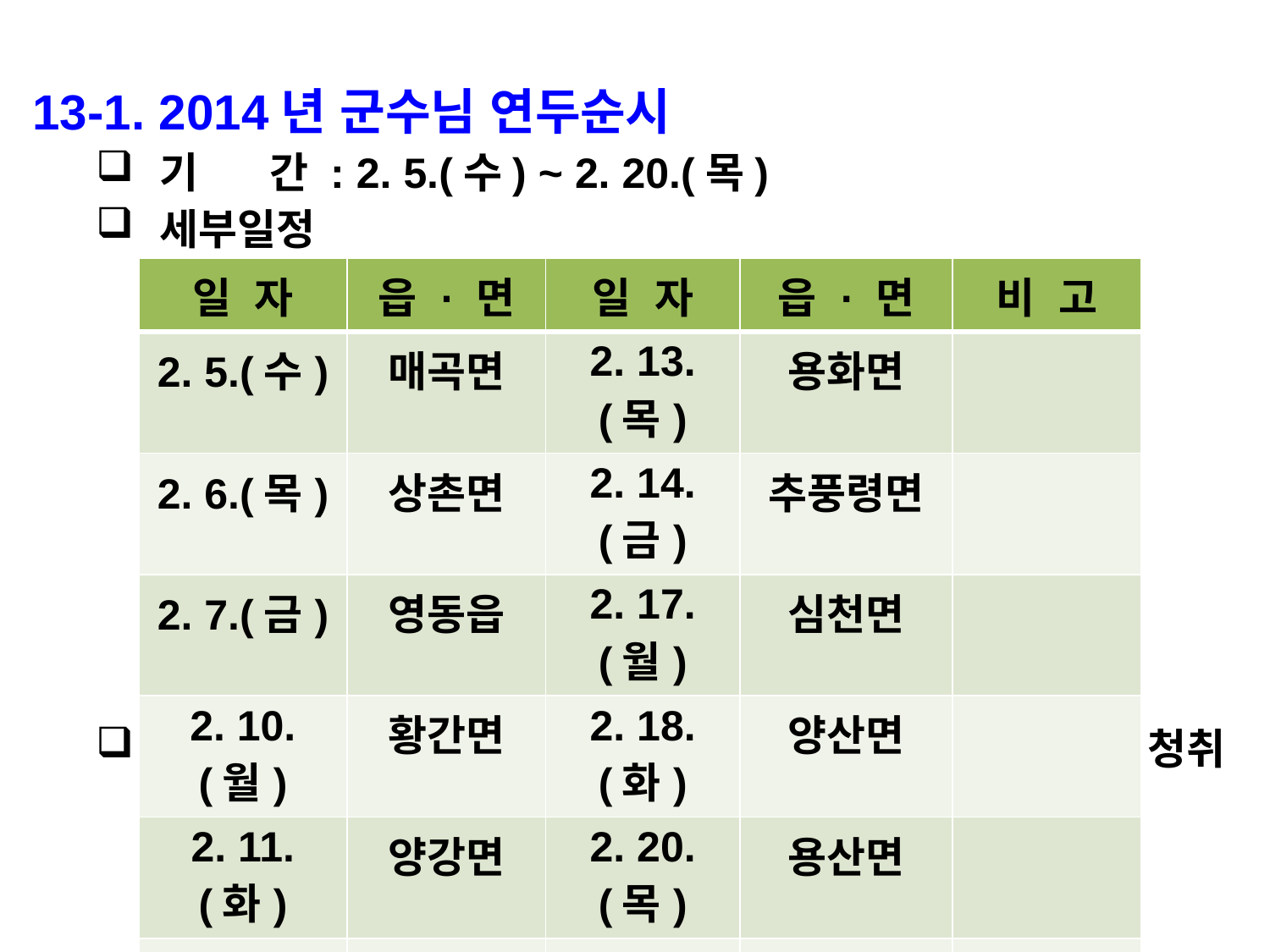

13-1. 2014년 군수님 연두순시
기      간 : 2. 5.(수) ~ 2. 20.(목)
세부일정

내      용 : 읍·면직원 격려, 주민과의 대화, 현안사항 청취
                   현장 방문(경로당, 마을회관, 보건지소 등)
| 일 자 | 읍 · 면 | 일 자 | 읍 · 면 | 비 고 |
| --- | --- | --- | --- | --- |
| 2. 5.(수) | 매곡면 | 2. 13.(목) | 용화면 |  |
| 2. 6.(목) | 상촌면 | 2. 14.(금) | 추풍령면 |  |
| 2. 7.(금) | 영동읍 | 2. 17.(월) | 심천면 |  |
| 2. 10.(월) | 황간면 | 2. 18.(화) | 양산면 |  |
| 2. 11.(화) | 양강면 | 2. 20.(목) | 용산면 |  |
| 2. 12.(수) | 학산면 |  |  |  |